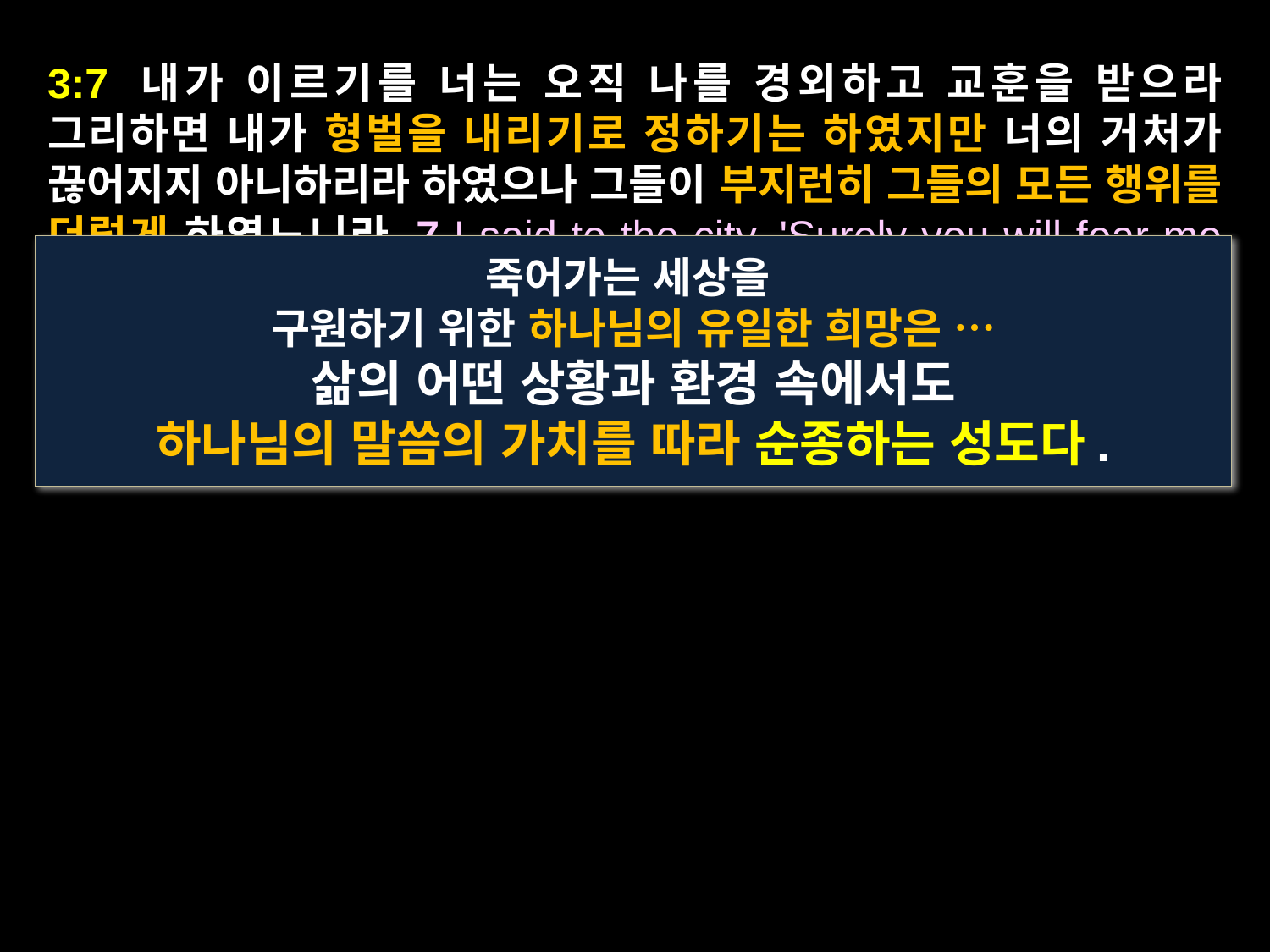

3:7 내가 이르기를 너는 오직 나를 경외하고 교훈을 받으라 그리하면 내가 형벌을 내리기로 정하기는 하였지만 너의 거처가 끊어지지 아니하리라 하였으나 그들이 부지런히 그들의 모든 행위를 더럽게 하였느니라 7 I said to the city, 'Surely you will fear me and accept correction!' Then her dwelling would not be cut off, nor all my punishments come upon her. But they were still eager to act corruptly in all they did.
죽어가는 세상을
구원하기 위한 하나님의 유일한 희망은 …
삶의 어떤 상황과 환경 속에서도
하나님의 말씀의 가치를 따라 순종하는 성도다.